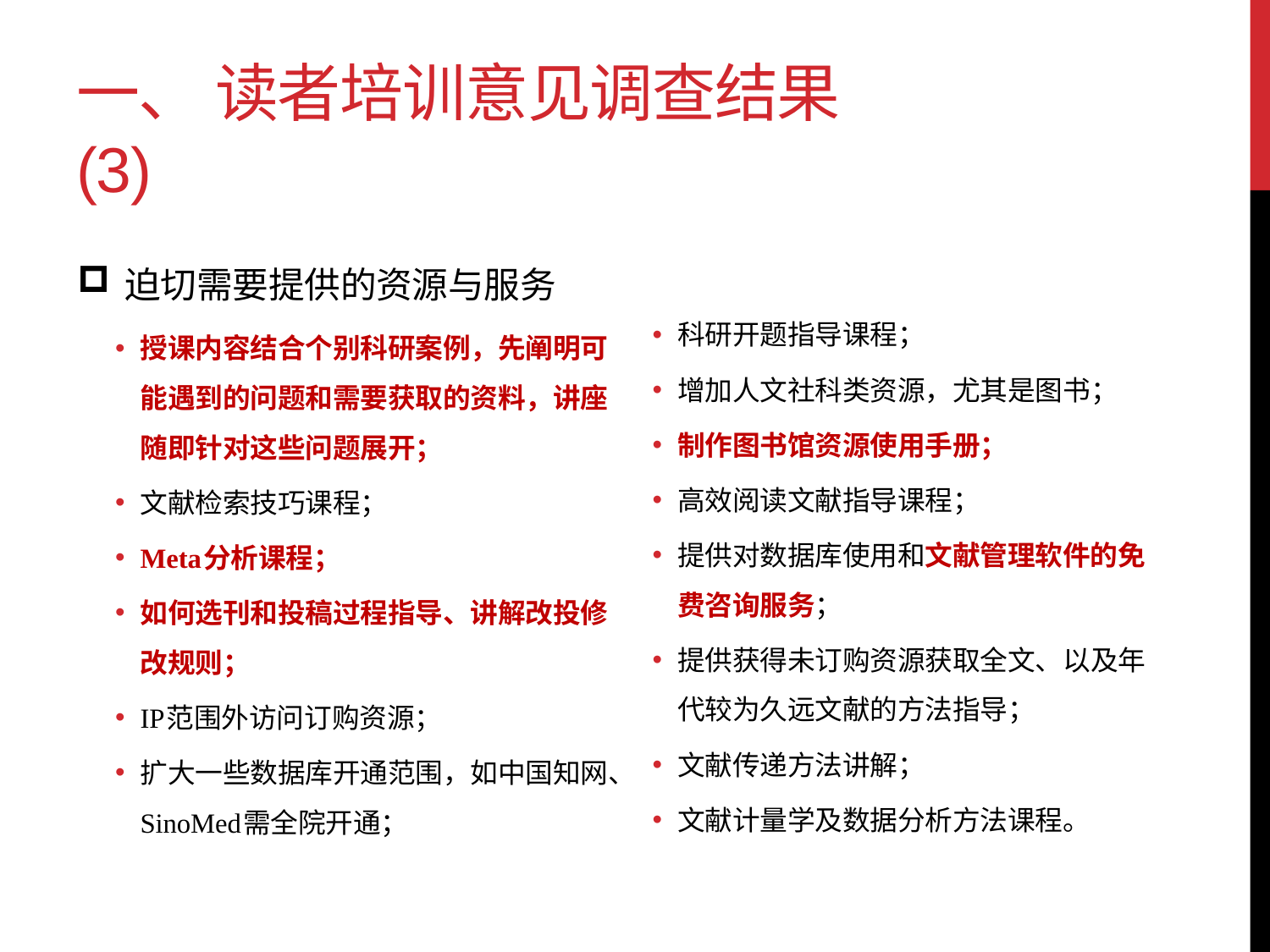

一、 读者培训意见调查结果(3)
迫切需要提供的资源与服务
授课内容结合个别科研案例，先阐明可能遇到的问题和需要获取的资料，讲座随即针对这些问题展开；
文献检索技巧课程；
Meta分析课程；
如何选刊和投稿过程指导、讲解改投修改规则；
IP范围外访问订购资源；
扩大一些数据库开通范围，如中国知网、SinoMed需全院开通；

科研开题指导课程；
增加人文社科类资源，尤其是图书；
制作图书馆资源使用手册；
高效阅读文献指导课程；
提供对数据库使用和文献管理软件的免费咨询服务；
提供获得未订购资源获取全文、以及年代较为久远文献的方法指导；
文献传递方法讲解；
文献计量学及数据分析方法课程。